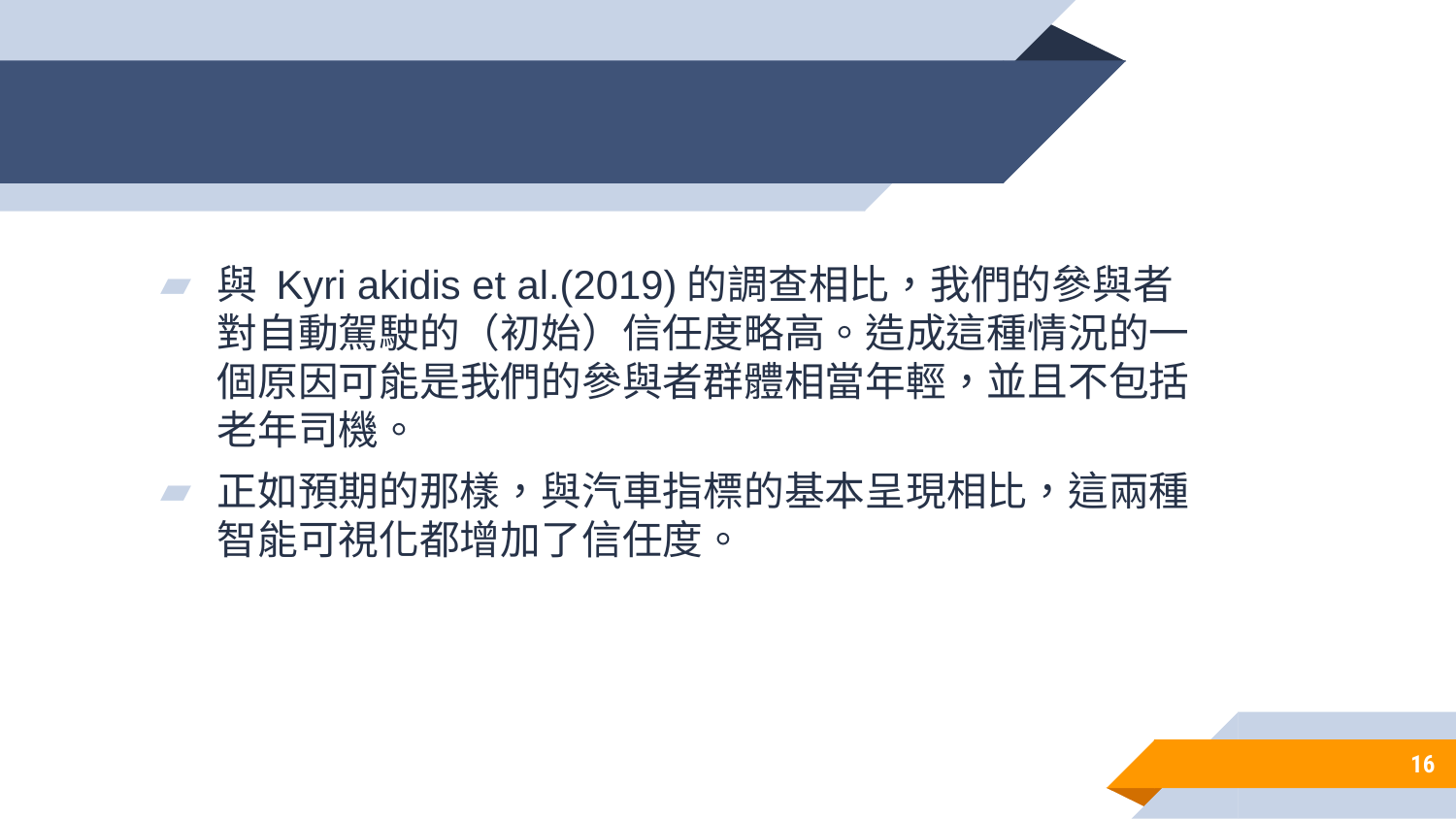

#
與 Kyri akidis et al.(2019)的調查相比，我們的參與者對自動駕駛的（初始）信任度略高。造成這種情況的一個原因可能是我們的參與者群體相當年輕，並且不包括老年司機。
正如預期的那樣，與汽車指標的基本呈現相比，這兩種智能可視化都增加了信任度。
16